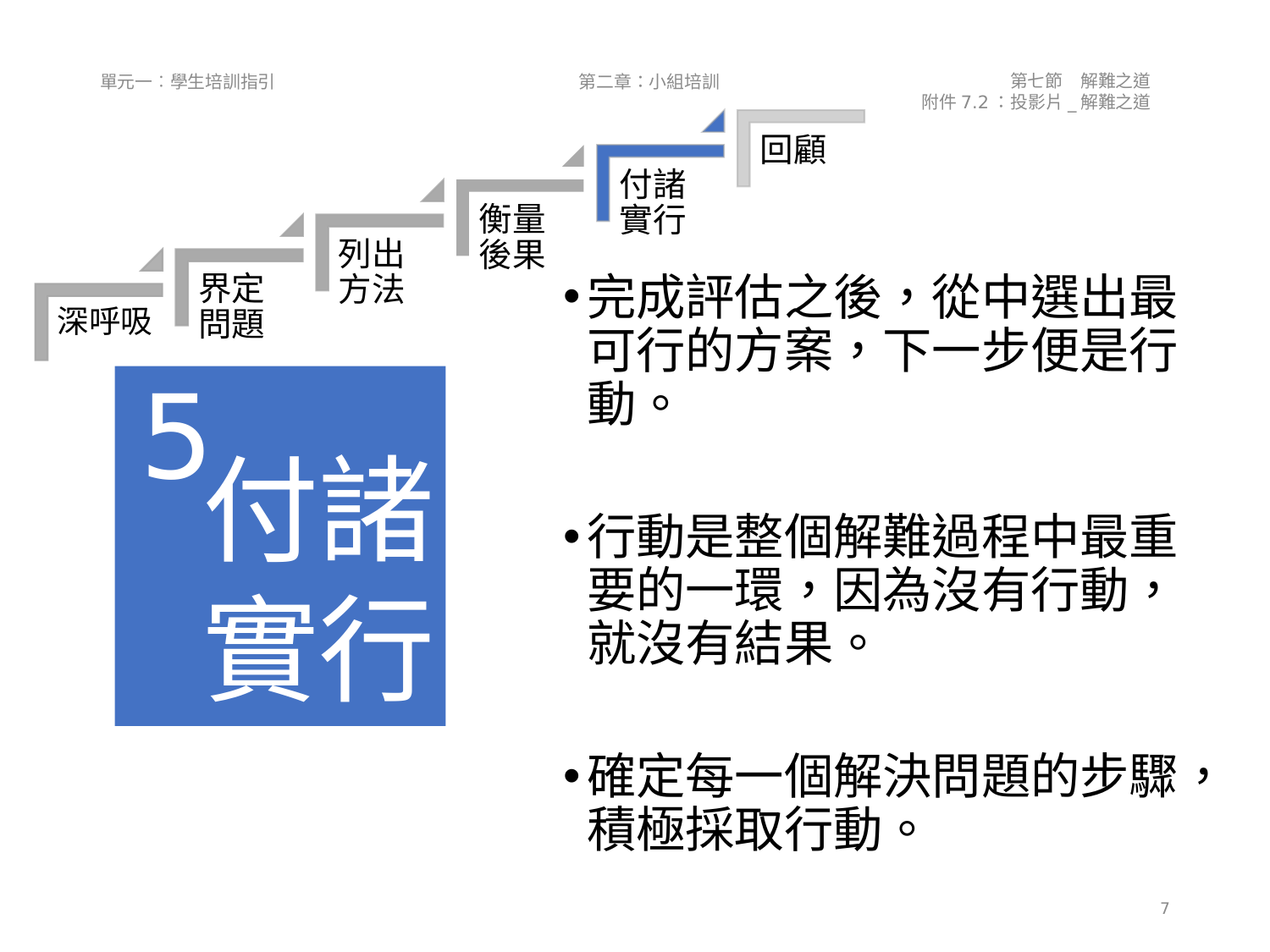

深呼吸
界定問題
列出方法
衡量後果
付諸實行
回顧
完成評估之後，從中選出最可行的方案，下一步便是行動。

行動是整個解難過程中最重要的一環，因為沒有行動，就沒有結果。

確定每一個解決問題的步驟，積極採取行動。
5
付諸實行
7